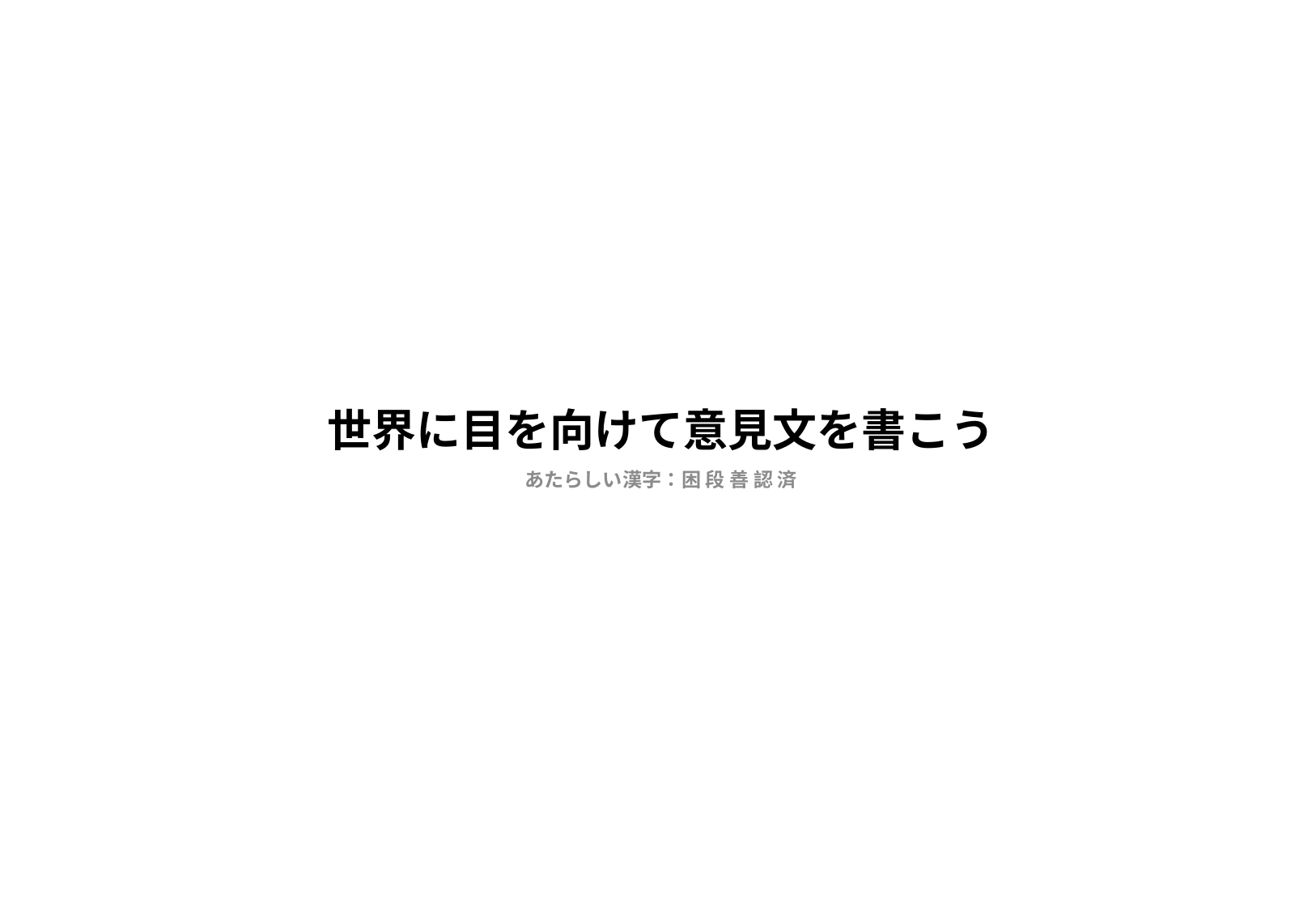

# 世界に目を向けて意見文を書こう
あたらしい漢字：困 段 善 認 済